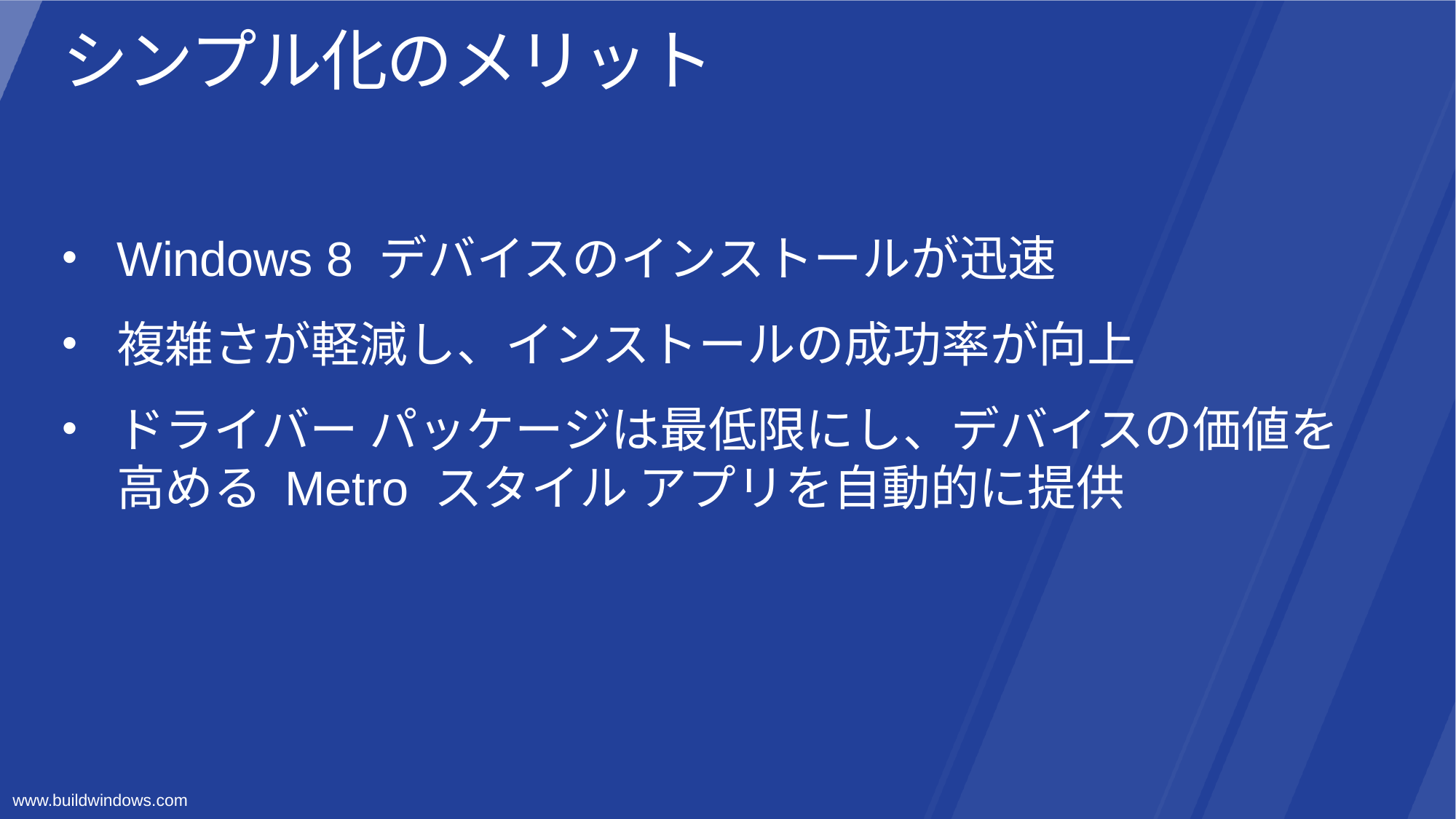

# シンプル化のメリット
Windows 8 デバイスのインストールが迅速
複雑さが軽減し、インストールの成功率が向上
ドライバー パッケージは最低限にし、デバイスの価値を高める Metro スタイル アプリを自動的に提供